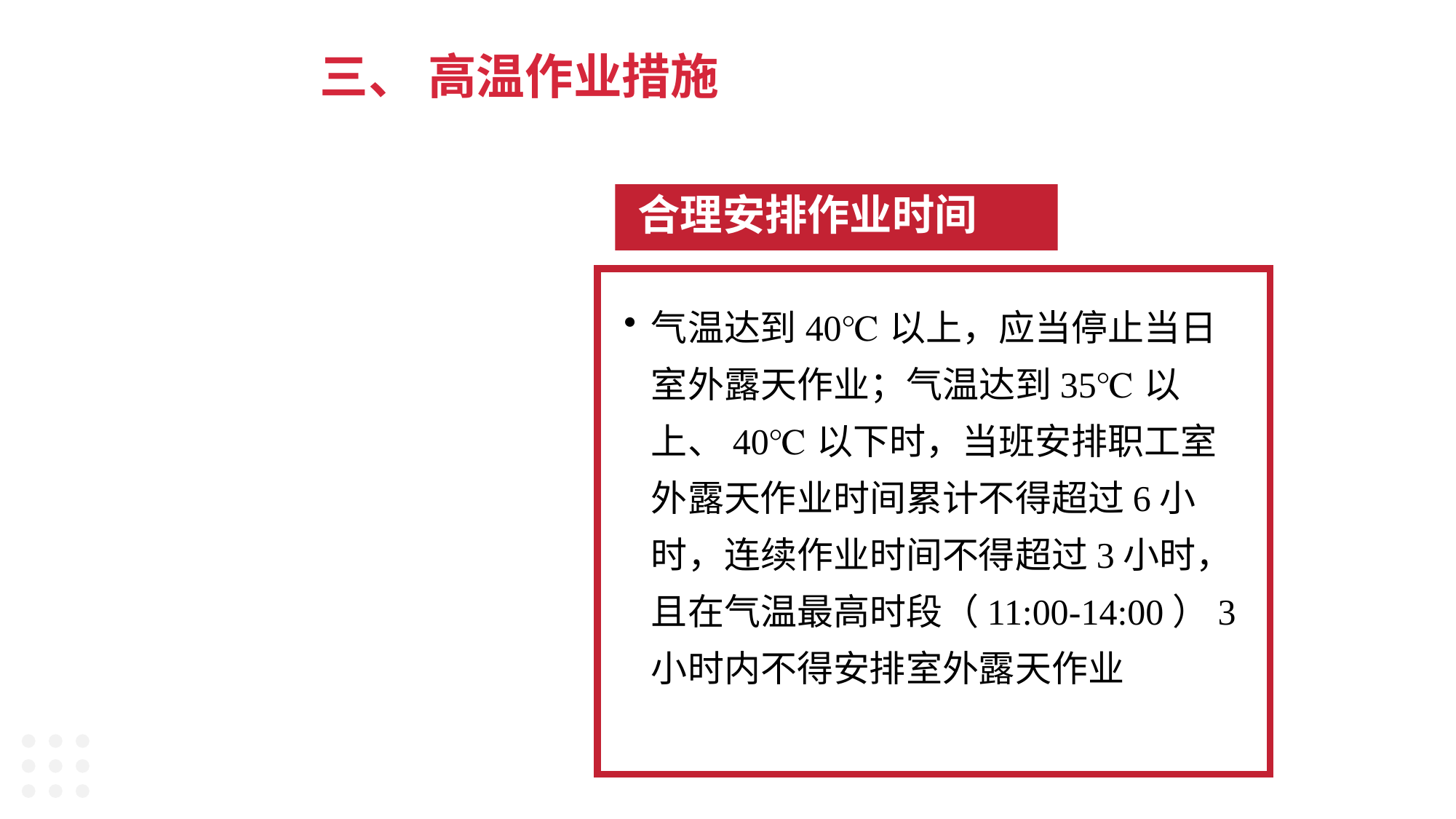

三、 高温作业措施
合理安排作业时间

气温达到40℃以上，应当停止当日室外露天作业；气温达到35℃以上、40℃以下时，当班安排职工室外露天作业时间累计不得超过6小时，连续作业时间不得超过3小时，且在气温最高时段（11:00-14:00）3小时内不得安排室外露天作业